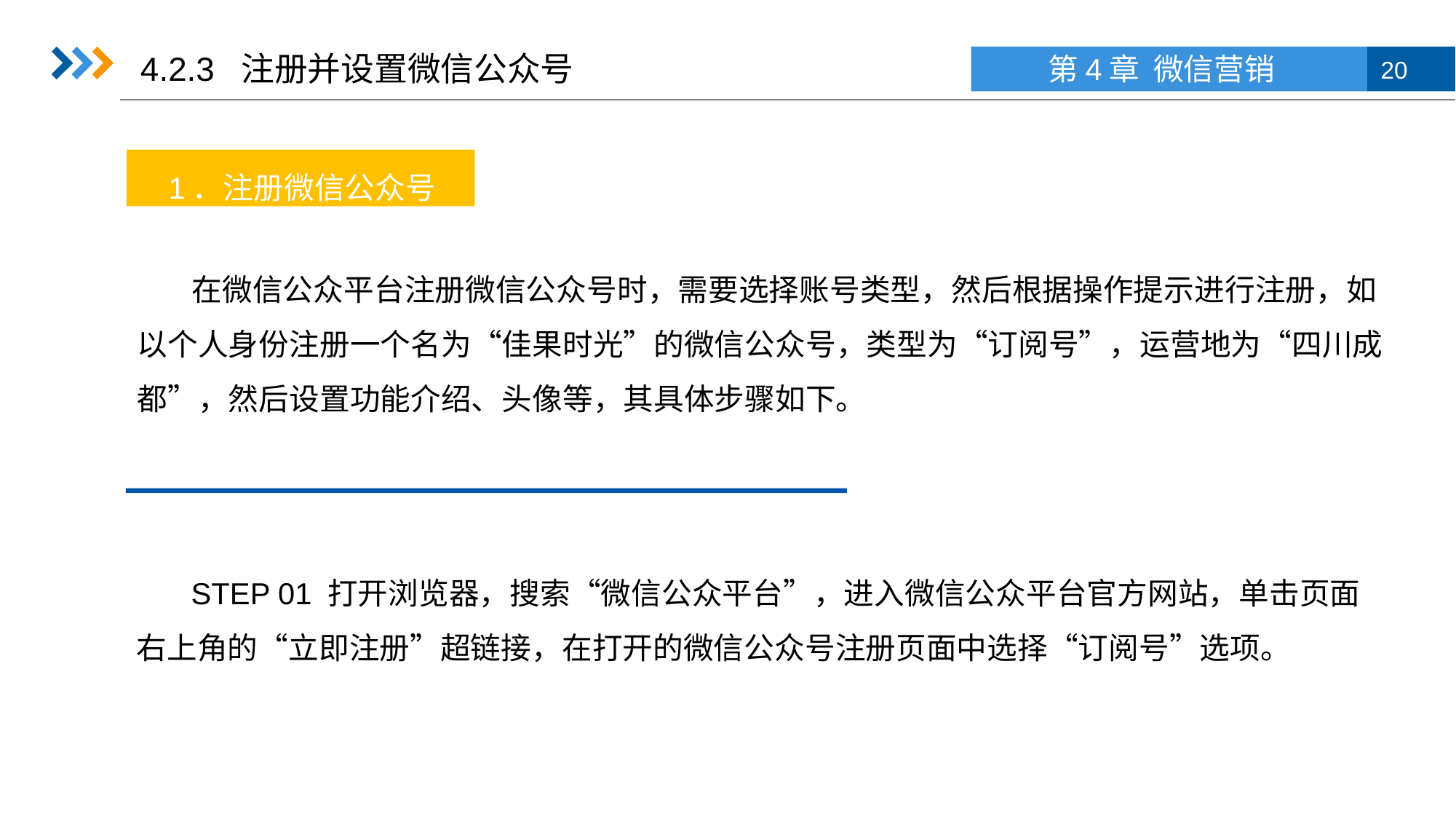

4.2.3  注册并设置微信公众号
1．注册微信公众号
在微信公众平台注册微信公众号时，需要选择账号类型，然后根据操作提示进行注册，如以个人身份注册一个名为“佳果时光”的微信公众号，类型为“订阅号”，运营地为“四川成都”，然后设置功能介绍、头像等，其具体步骤如下。

STEP 01 打开浏览器，搜索“微信公众平台”，进入微信公众平台官方网站，单击页面右上角的“立即注册”超链接，在打开的微信公众号注册页面中选择“订阅号”选项。